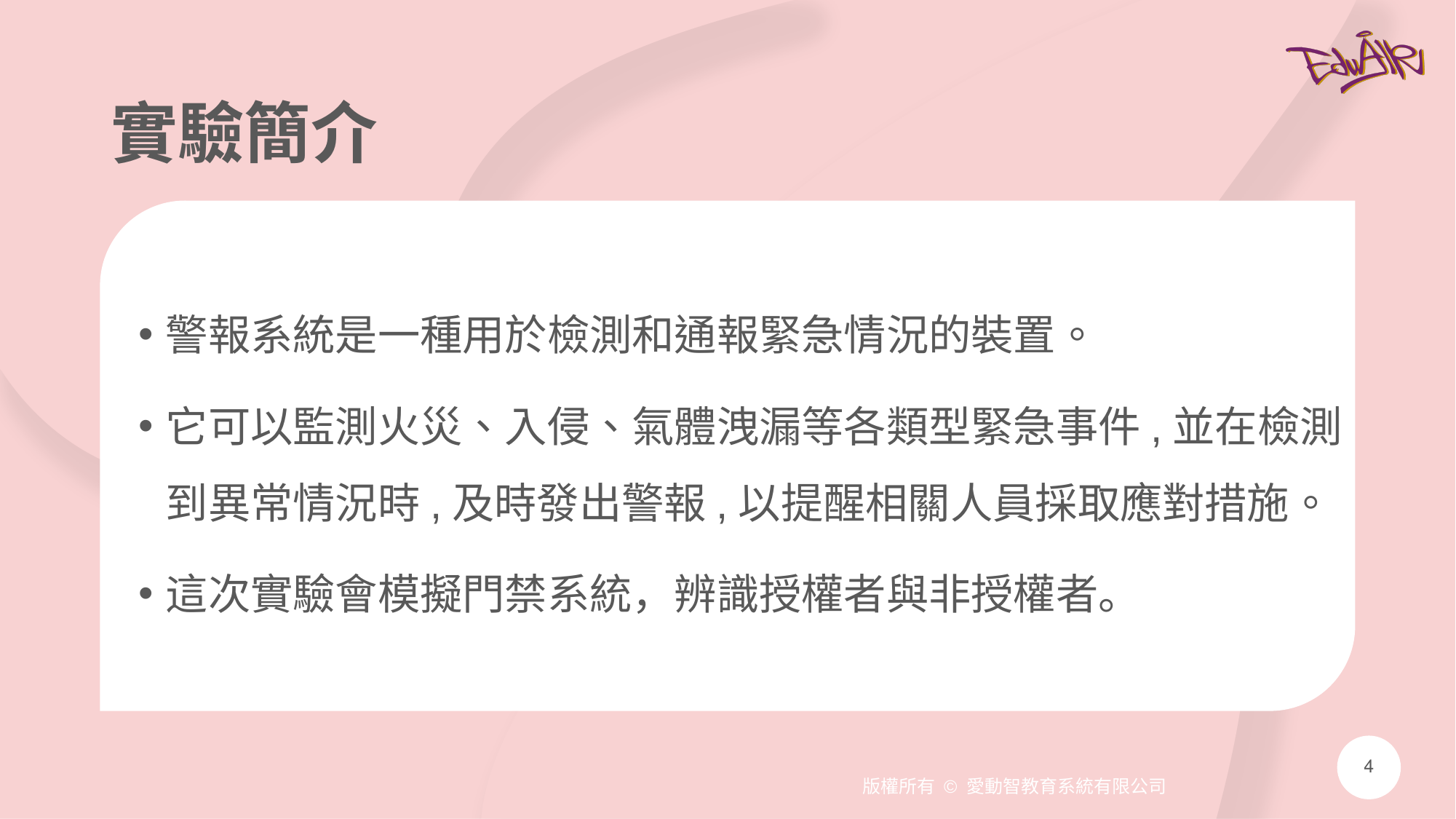

# 實驗簡介
警報系統是一種用於檢測和通報緊急情況的裝置。
它可以監測火災、入侵、氣體洩漏等各類型緊急事件,並在檢測到異常情況時,及時發出警報,以提醒相關人員採取應對措施。
這次實驗會模擬門禁系統，辨識授權者與非授權者。

4